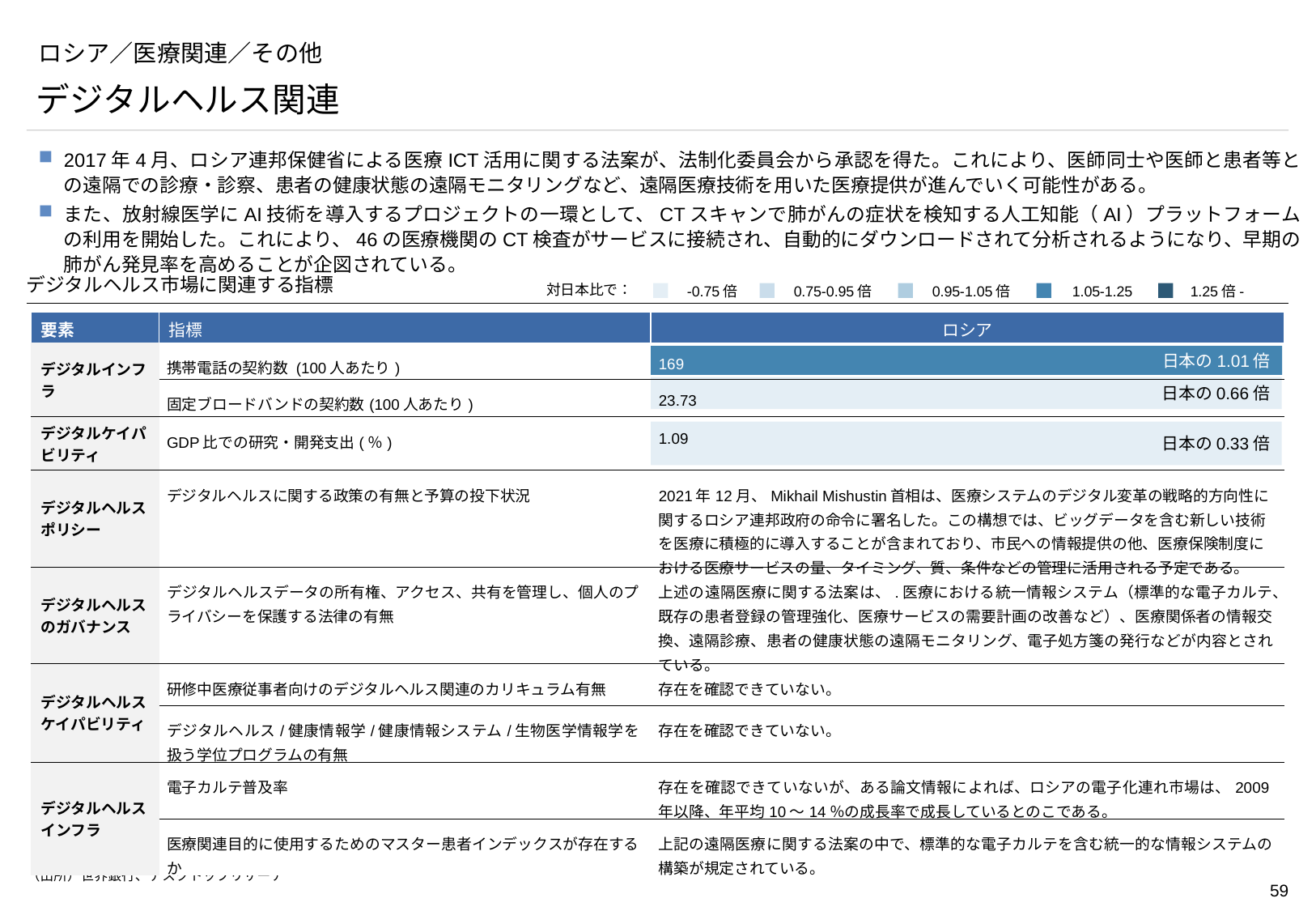

# ロシア／医療関連／その他
デジタルヘルス関連
2017年4月、ロシア連邦保健省による医療ICT活用に関する法案が、法制化委員会から承認を得た。これにより、医師同士や医師と患者等との遠隔での診療・診察、患者の健康状態の遠隔モニタリングなど、遠隔医療技術を用いた医療提供が進んでいく可能性がある。
また、放射線医学にAI技術を導入するプロジェクトの一環として、CTスキャンで肺がんの症状を検知する人工知能（AI）プラットフォームの利用を開始した。これにより、46の医療機関のCT検査がサービスに接続され、自動的にダウンロードされて分析されるようになり、早期の肺がん発見率を高めることが企図されている。
デジタルヘルス市場に関連する指標
対日本比で：
-0.75倍

0.75-0.95倍

0.95-1.05倍

1.05-1.25

1.25倍-

| 要素 | 指標 | ロシア |
| --- | --- | --- |
| デジタルインフラ | 携帯電話の契約数 (100人あたり) | 169 |
| デジタルケイパビリティ | 固定ブロードバンドの契約数(100人あたり) | 23.73 |
| デジタルケイパビリティ | GDP比での研究・開発支出(％) | 1.09 |
| デジタルヘルスポリシー | デジタルヘルスに関する政策の有無と予算の投下状況 | 2021年12月、Mikhail Mishustin首相は、医療システムのデジタル変革の戦略的方向性に関するロシア連邦政府の命令に署名した。この構想では、ビッグデータを含む新しい技術を医療に積極的に導入することが含まれており、市民への情報提供の他、医療保険制度における医療サービスの量、タイミング、質、条件などの管理に活用される予定である。 |
| デジタルヘルスのガバナンス | デジタルヘルスデータの所有権、アクセス、共有を管理し、個人のプライバシーを保護する法律の有無 | 上述の遠隔医療に関する法案は、.医療における統一情報システム（標準的な電子カルテ、既存の患者登録の管理強化、医療サービスの需要計画の改善など）、医療関係者の情報交換、遠隔診療、患者の健康状態の遠隔モニタリング、電子処方箋の発行などが内容とされている。 |
| デジタルヘルスケイパビリティ | 研修中医療従事者向けのデジタルヘルス関連のカリキュラム有無 | 存在を確認できていない。 |
|  | デジタルヘルス/健康情報学/健康情報システム/生物医学情報学を扱う学位プログラムの有無 | 存在を確認できていない。 |
| デジタルヘルスインフラ | 電子カルテ普及率 | 存在を確認できていないが、ある論文情報によれば、ロシアの電子化連れ市場は、2009年以降、年平均10～14％の成長率で成長しているとのこである。 |
|  | 医療関連目的に使用するためのマスター患者インデックスが存在するか | 上記の遠隔医療に関する法案の中で、標準的な電子カルテを含む統一的な情報システムの構築が規定されている。 |
日本の1.01倍
日本の0.66倍
日本の0.33倍
（出所）世界銀行、デスクトップリサーチ